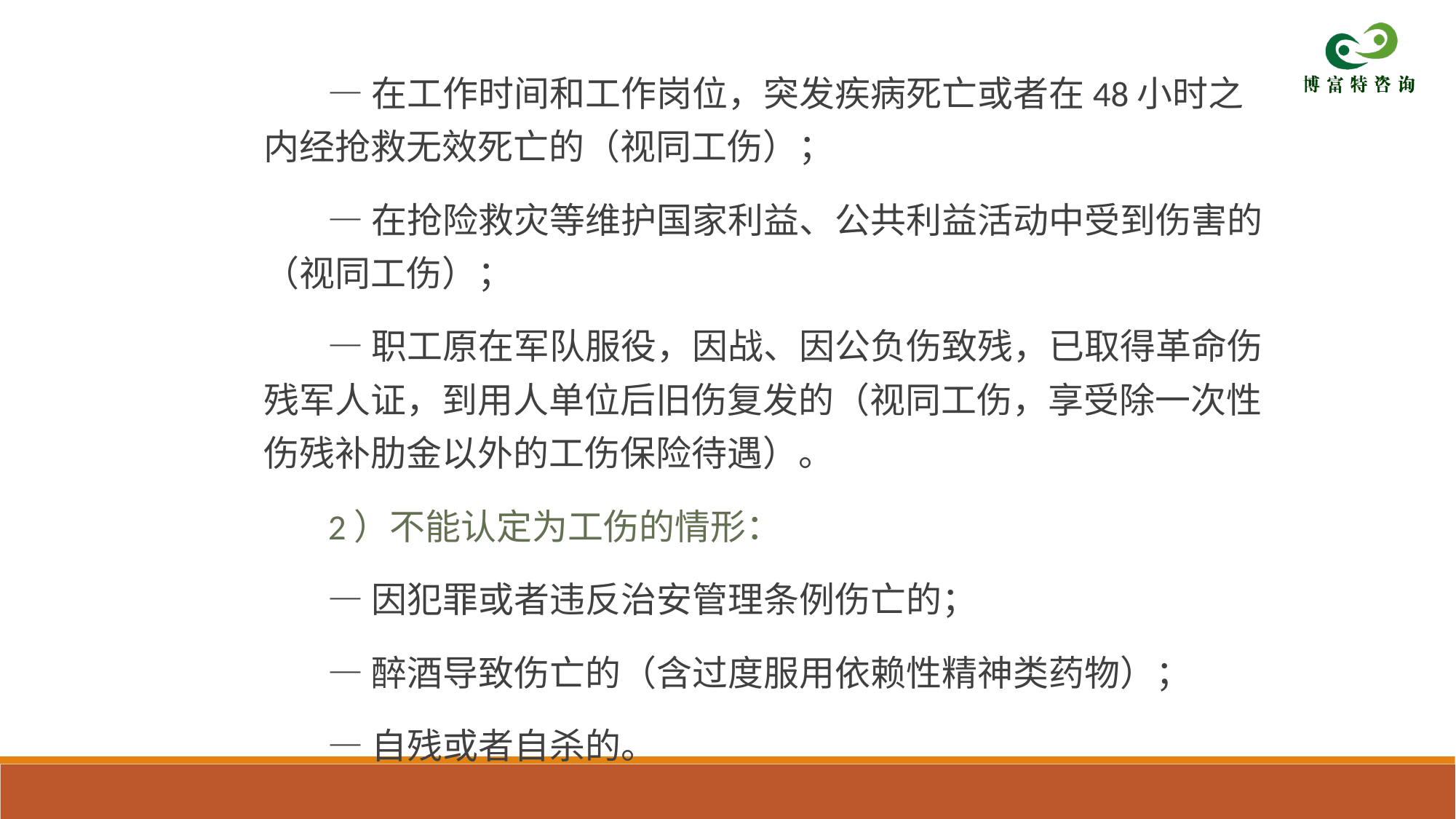

—在工作时间和工作岗位，突发疾病死亡或者在48小时之内经抢救无效死亡的（视同工伤）；
        —在抢险救灾等维护国家利益、公共利益活动中受到伤害的（视同工伤）；
        —职工原在军队服役，因战、因公负伤致残，已取得革命伤残军人证，到用人单位后旧伤复发的（视同工伤，享受除一次性伤残补肋金以外的工伤保险待遇）。
        2）不能认定为工伤的情形：
        —因犯罪或者违反治安管理条例伤亡的；
        —醉酒导致伤亡的（含过度服用依赖性精神类药物）；
        —自残或者自杀的。